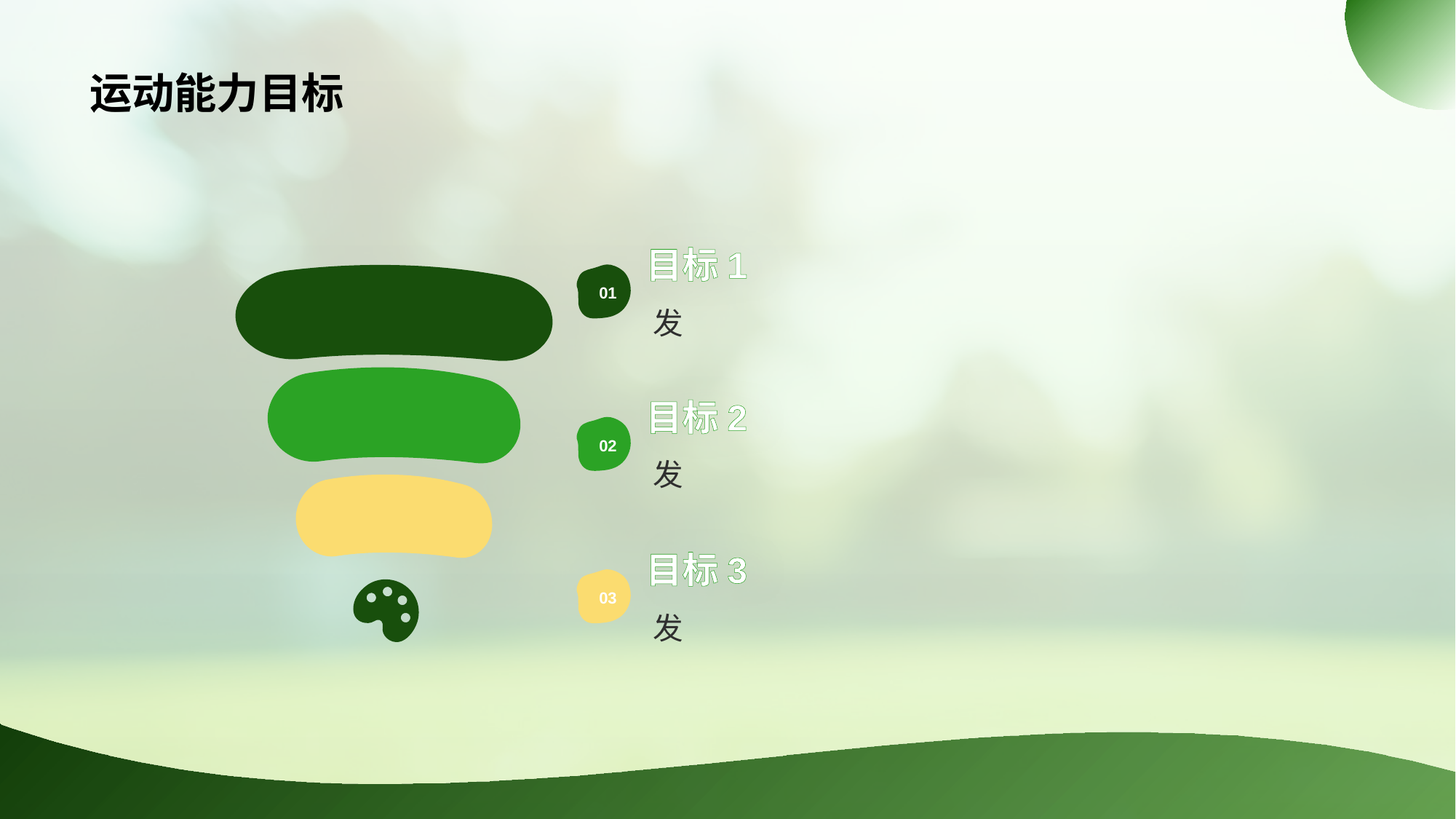

# 运动能力目标

目标1

01

目标2

02
目标3

03
发
发
发